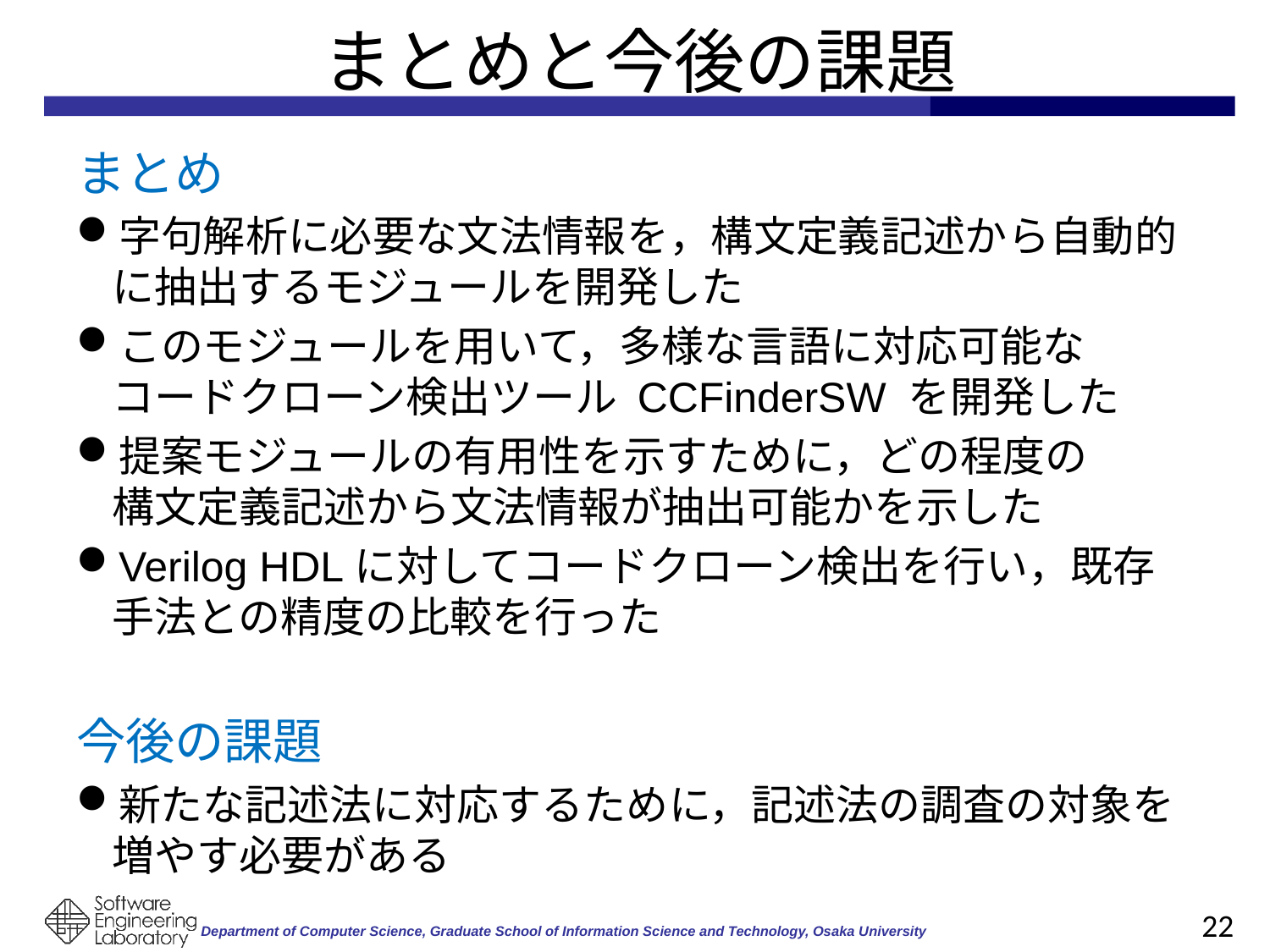

# まとめと今後の課題
まとめ
字句解析に必要な文法情報を，構文定義記述から自動的に抽出するモジュールを開発した
このモジュールを用いて，多様な言語に対応可能な　　コードクローン検出ツール CCFinderSW を開発した
提案モジュールの有用性を示すために，どの程度の　　構文定義記述から文法情報が抽出可能かを示した
Verilog HDLに対してコードクローン検出を行い，既存手法との精度の比較を行った

今後の課題
新たな記述法に対応するために，記述法の調査の対象を増やす必要がある

22